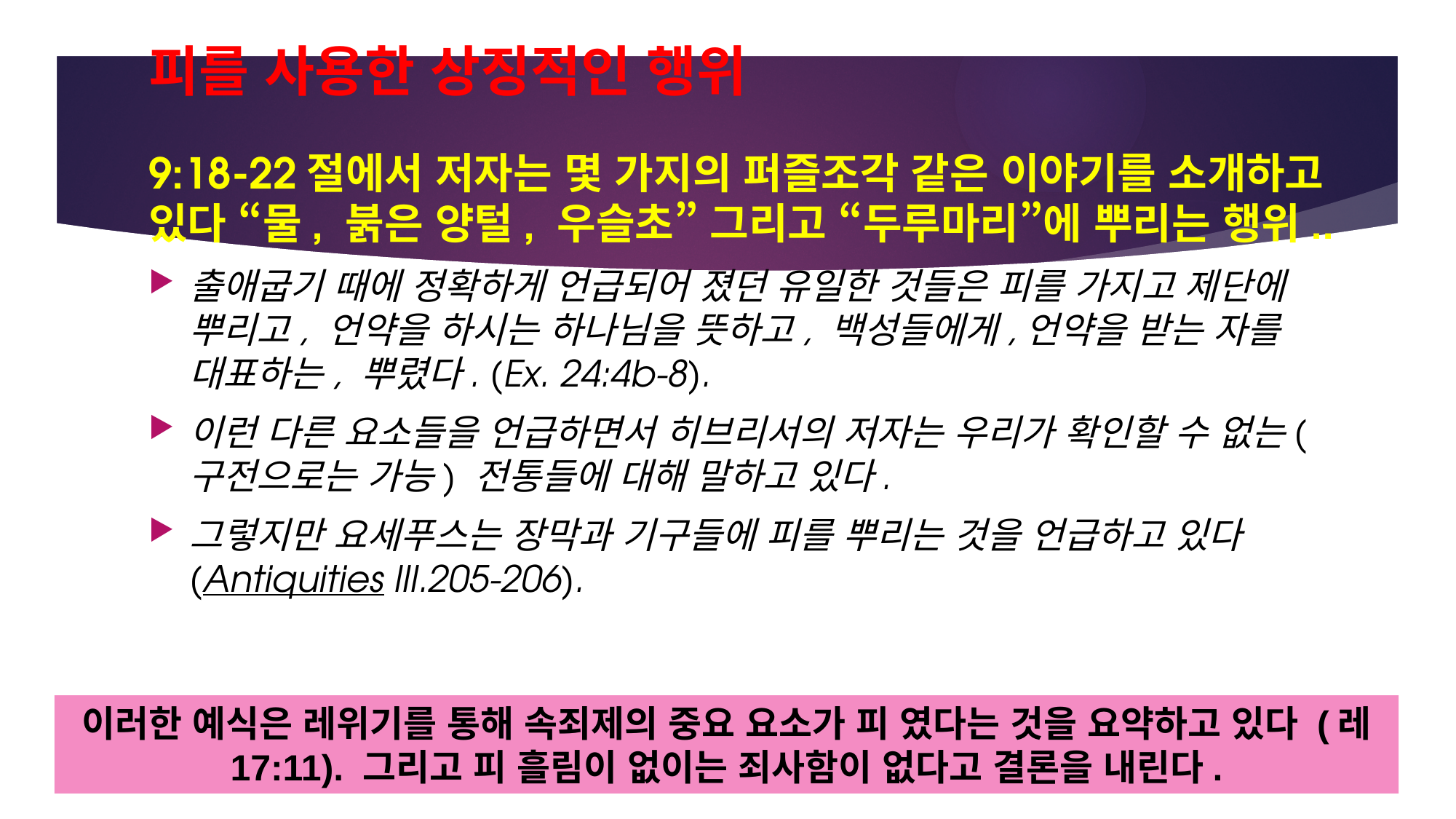

# 피를 사용한 상징적인 행위
9:18-22절에서 저자는 몇 가지의 퍼즐조각 같은 이야기를 소개하고 있다 “물, 붉은 양털, 우슬초” 그리고 “두루마리”에 뿌리는 행위..
출애굽기 때에 정확하게 언급되어 졌던 유일한 것들은 피를 가지고 제단에 뿌리고, 언약을 하시는 하나님을 뜻하고, 백성들에게,언약을 받는 자를 대표하는, 뿌렸다. (Ex. 24:4b-8).
이런 다른 요소들을 언급하면서 히브리서의 저자는 우리가 확인할 수 없는(구전으로는 가능) 전통들에 대해 말하고 있다.
그렇지만 요세푸스는 장막과 기구들에 피를 뿌리는 것을 언급하고 있다 (Antiquities III.205-206).
이러한 예식은 레위기를 통해 속죄제의 중요 요소가 피 였다는 것을 요약하고 있다 (레 17:11). 그리고 피 흘림이 없이는 죄사함이 없다고 결론을 내린다.